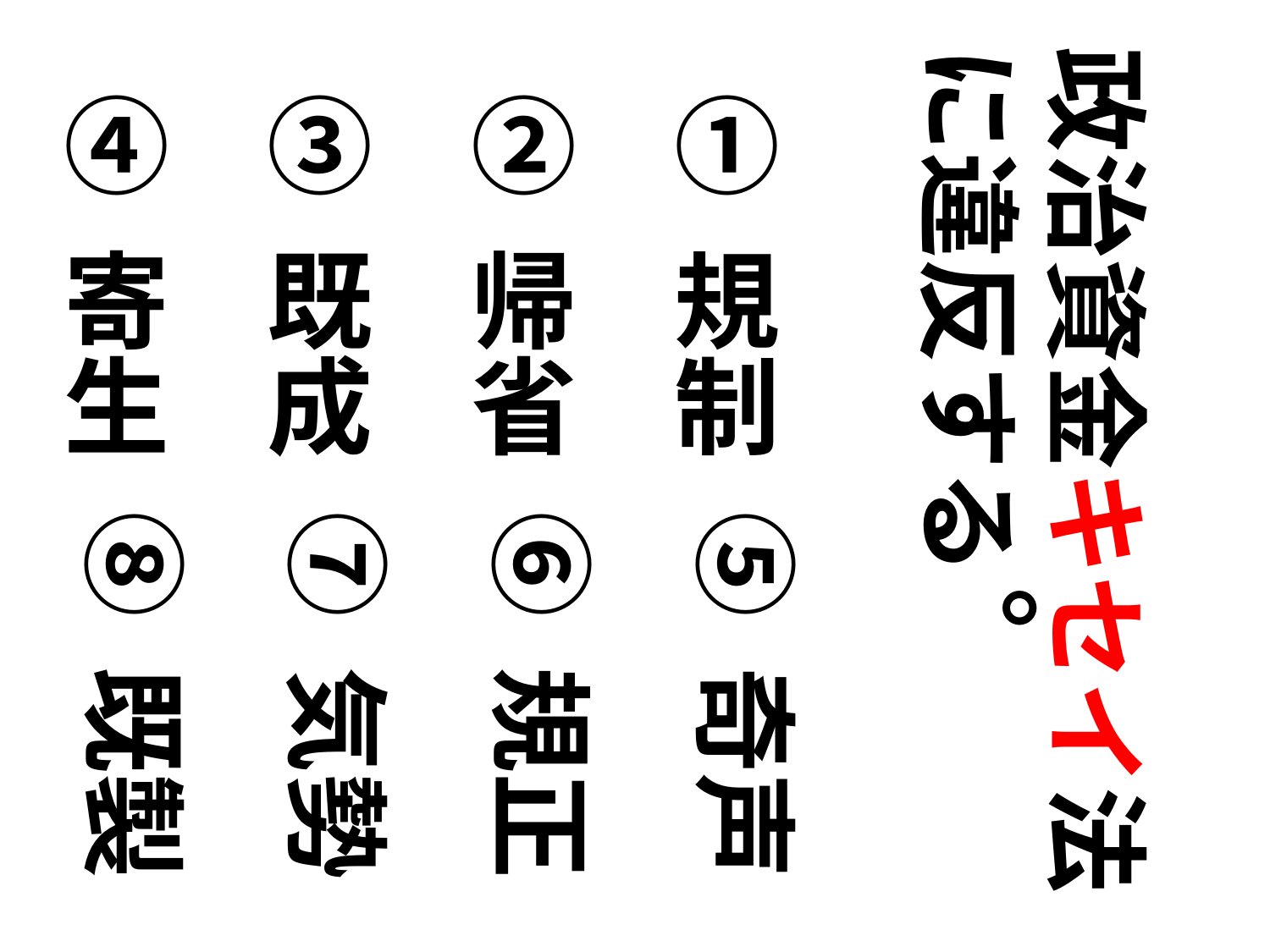

政治資金キセイ法に違反する
① 規制
② 帰省
③ 既成
④ 寄生
⑤ 奇声
⑥ 規正
⑦ 気勢
⑧ 既製
。